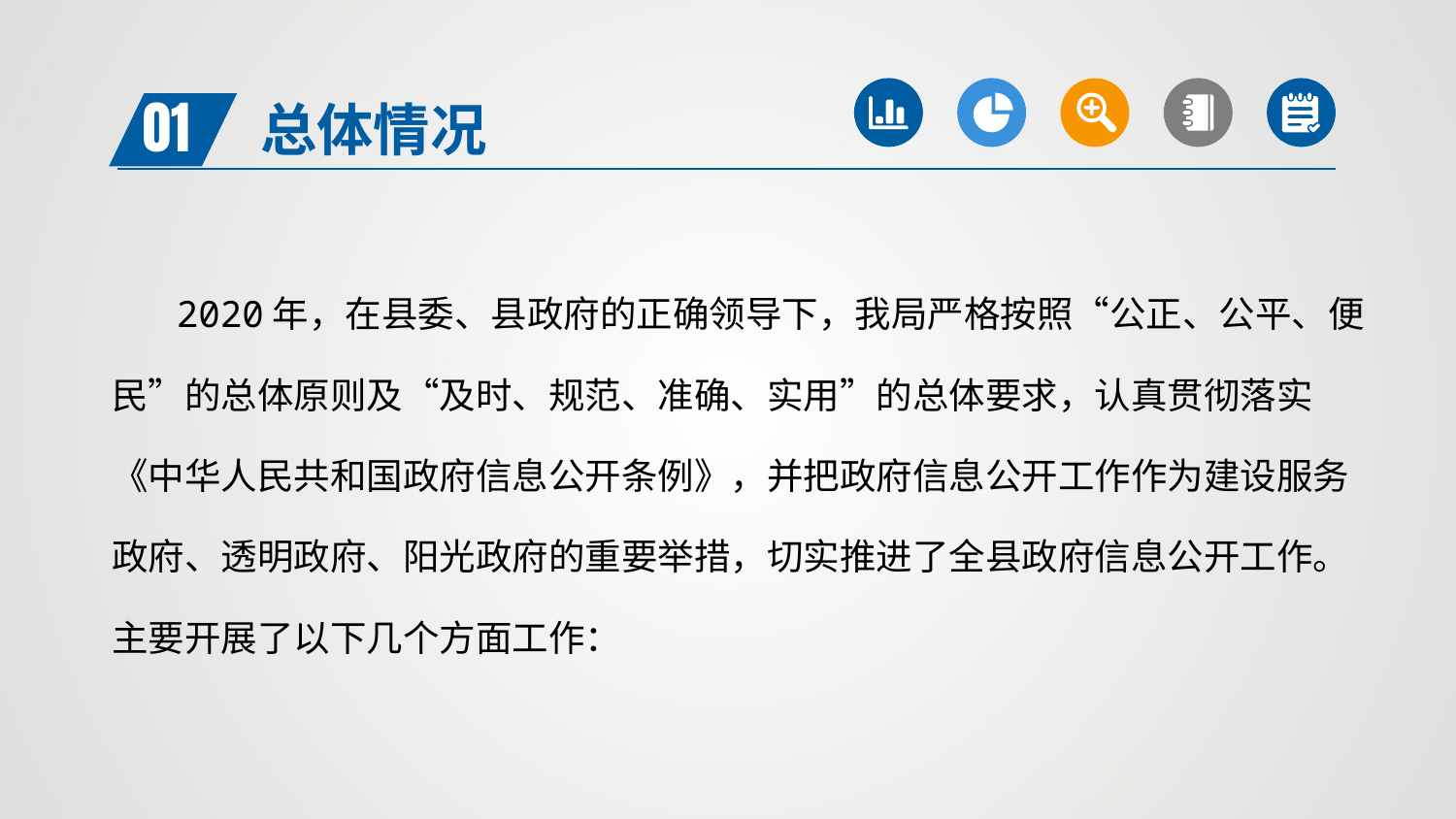

01

总体情况
2020年，在县委、县政府的正确领导下，我局严格按照“公正、公平、便民”的总体原则及“及时、规范、准确、实用”的总体要求，认真贯彻落实《中华人民共和国政府信息公开条例》，并把政府信息公开工作作为建设服务政府、透明政府、阳光政府的重要举措，切实推进了全县政府信息公开工作。主要开展了以下几个方面工作：